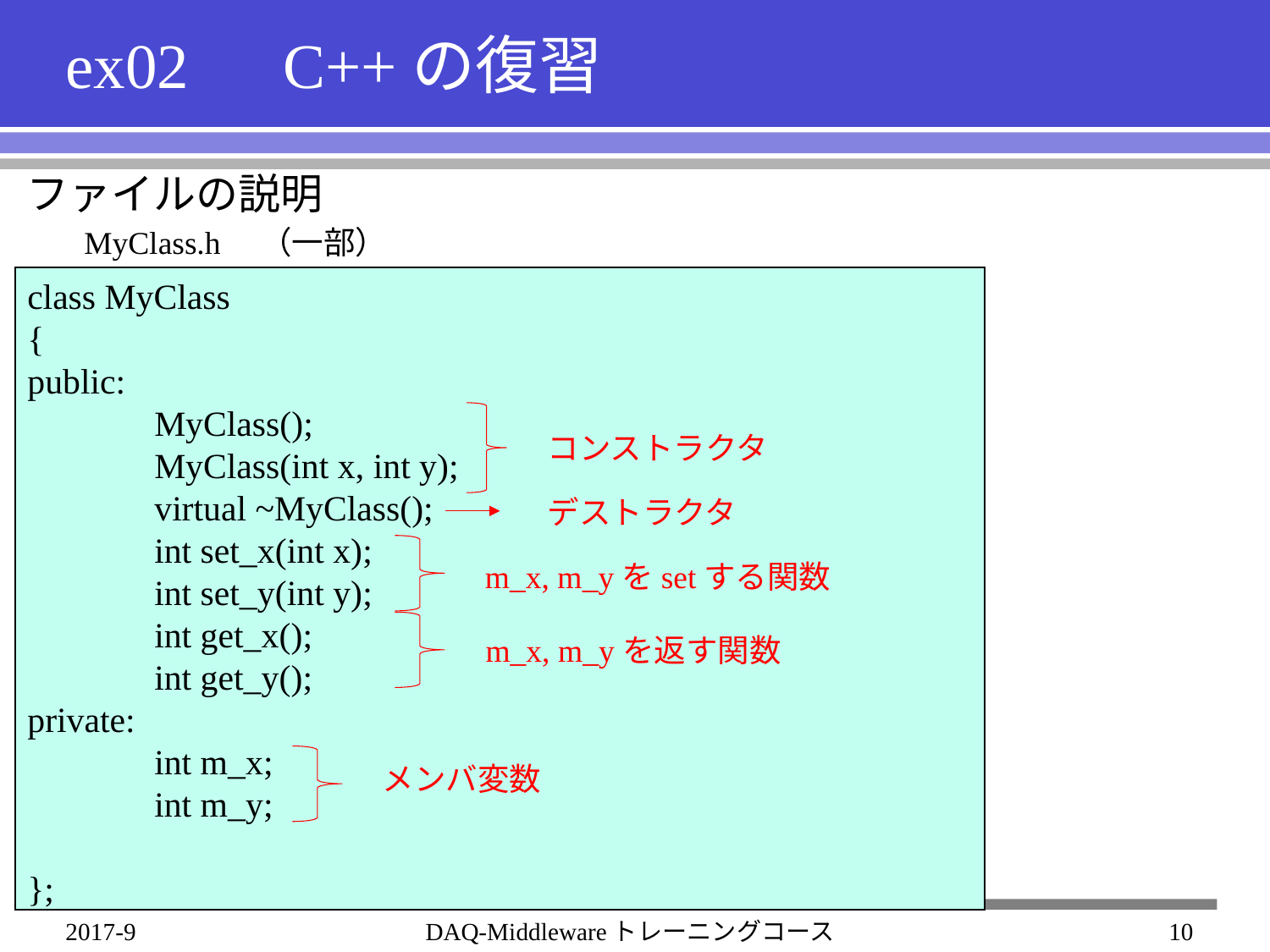

# ex02　C++の復習
ファイルの説明

MyClass.h　（一部）
class MyClass
{
public:
	MyClass();
	MyClass(int x, int y);
	virtual ~MyClass();
	int set_x(int x);
	int set_y(int y);
	int get_x();
	int get_y();
private:
	int m_x;
	int m_y;

};

コンストラクタ
デストラクタ

m_x, m_yをsetする関数

m_x, m_yを返す関数

メンバ変数
2017-9
DAQ-Middlewareトレーニングコース
10